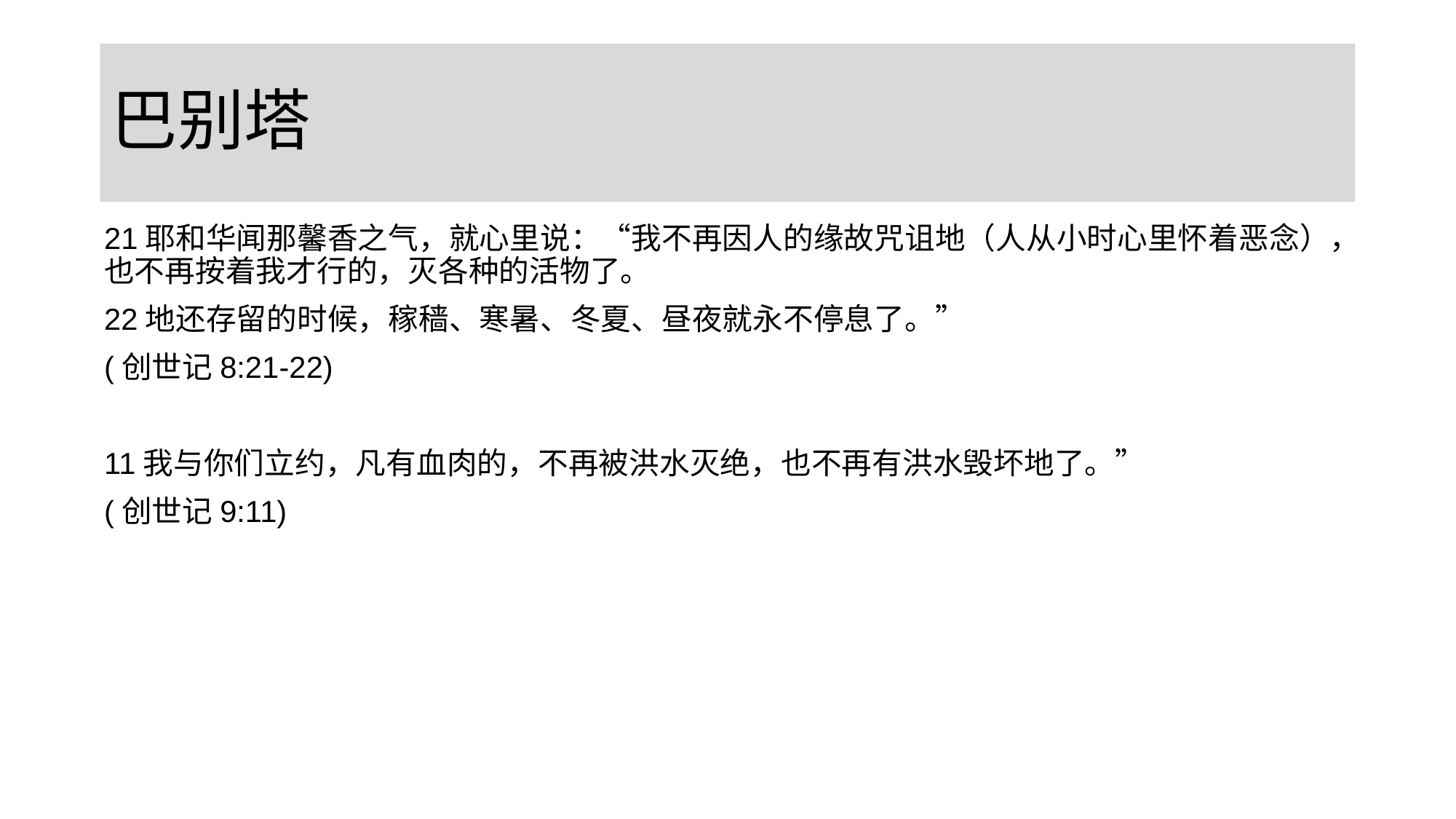

# 巴别塔
21耶和华闻那馨香之气，就心里说：“我不再因人的缘故咒诅地（人从小时心里怀着恶念），也不再按着我才行的，灭各种的活物了。
22地还存留的时候，稼穑、寒暑、冬夏、昼夜就永不停息了。”
(创世记8:21-22)

11我与你们立约，凡有血肉的，不再被洪水灭绝，也不再有洪水毁坏地了。”
(创世记9:11)